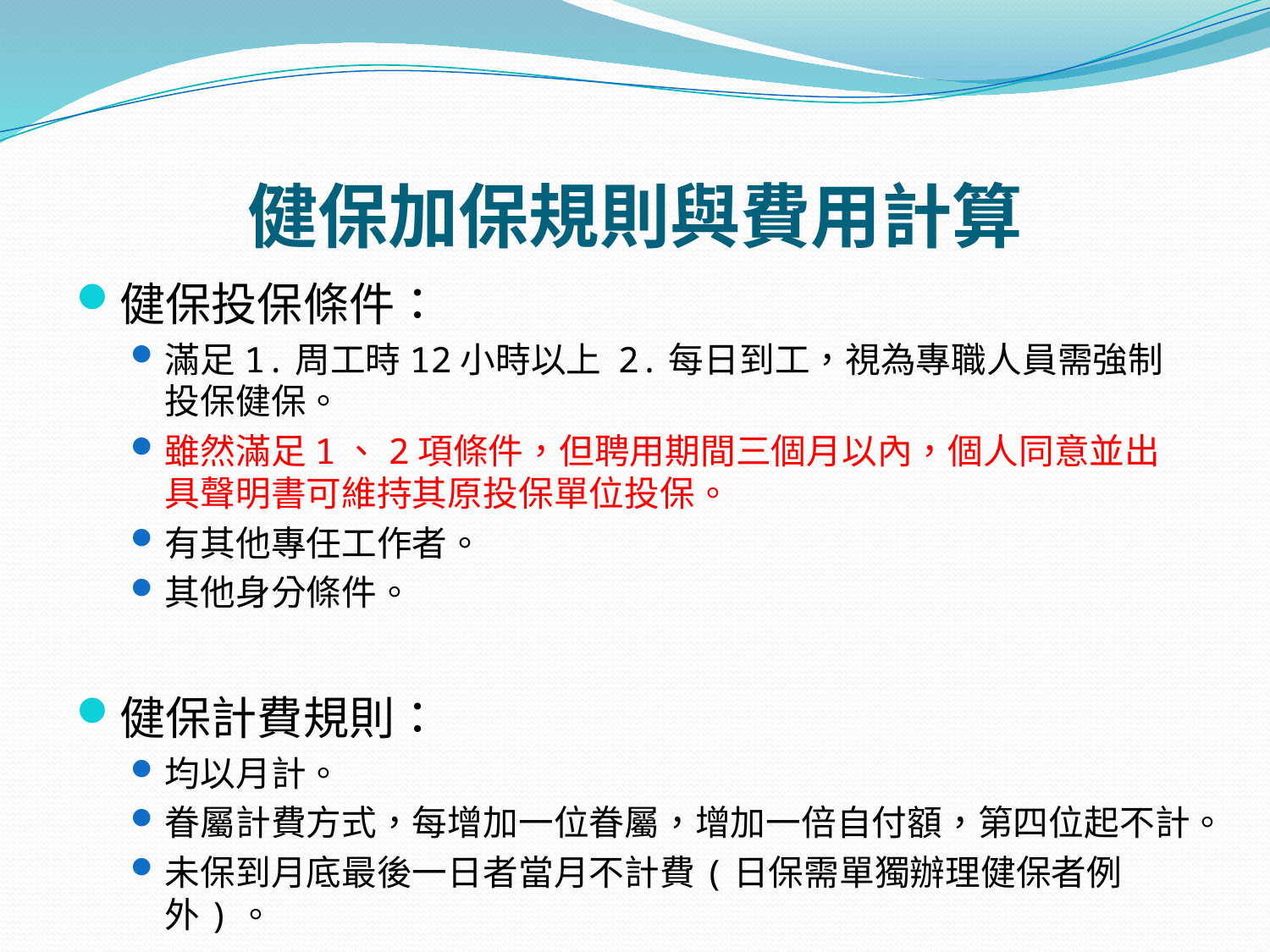

# 健保加保規則與費用計算
健保投保條件：
滿足1.周工時12小時以上 2.每日到工，視為專職人員需強制投保健保。
雖然滿足1、2項條件，但聘用期間三個月以內，個人同意並出具聲明書可維持其原投保單位投保。
有其他專任工作者。
其他身分條件。

健保計費規則：
均以月計。
眷屬計費方式，每增加一位眷屬，增加一倍自付額，第四位起不計。
未保到月底最後一日者當月不計費(日保需單獨辦理健保者例外)。